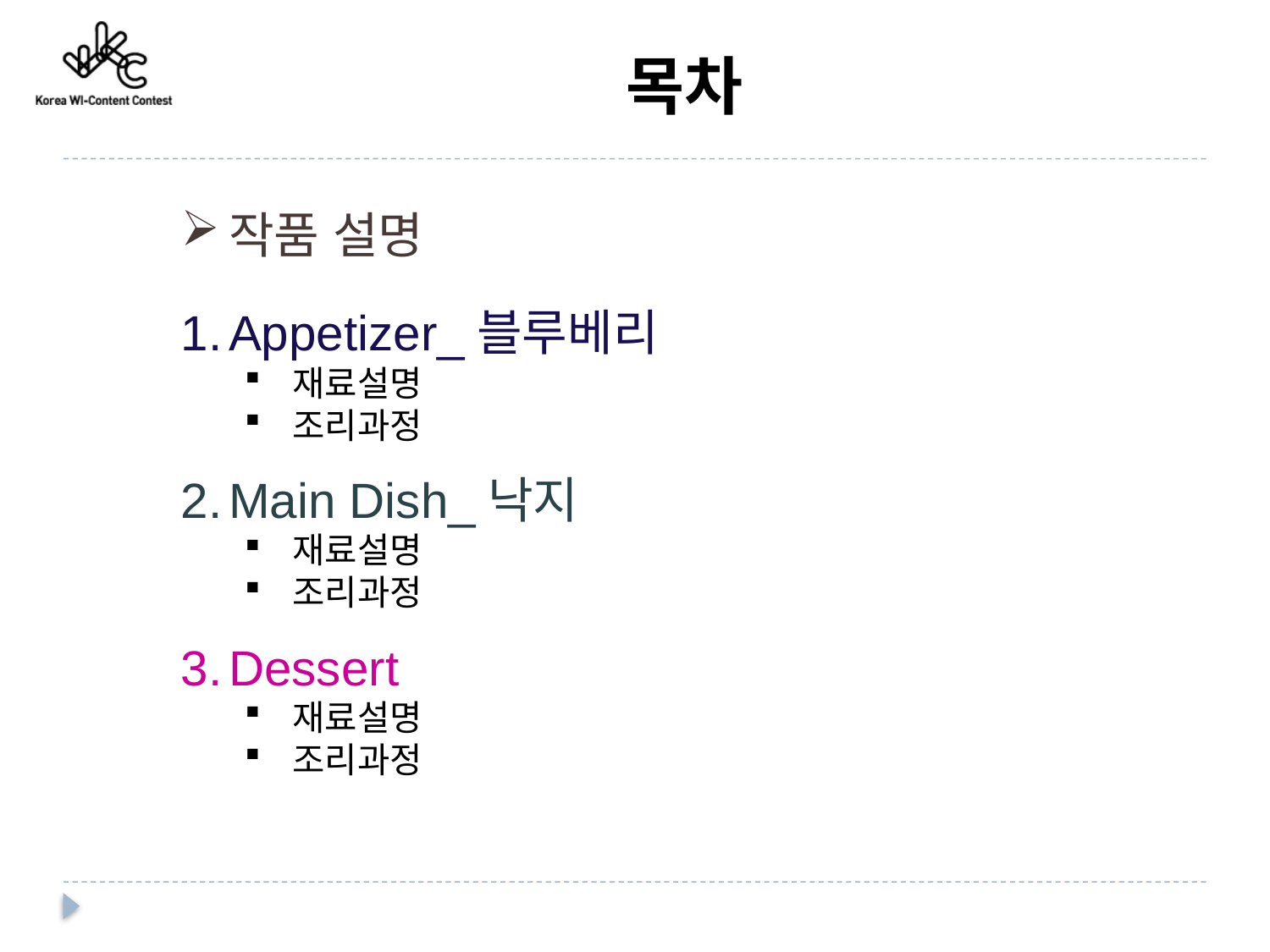

목차
작품 설명

Appetizer_블루베리
재료설명
조리과정

Main Dish_낙지
재료설명
조리과정

Dessert
재료설명
조리과정